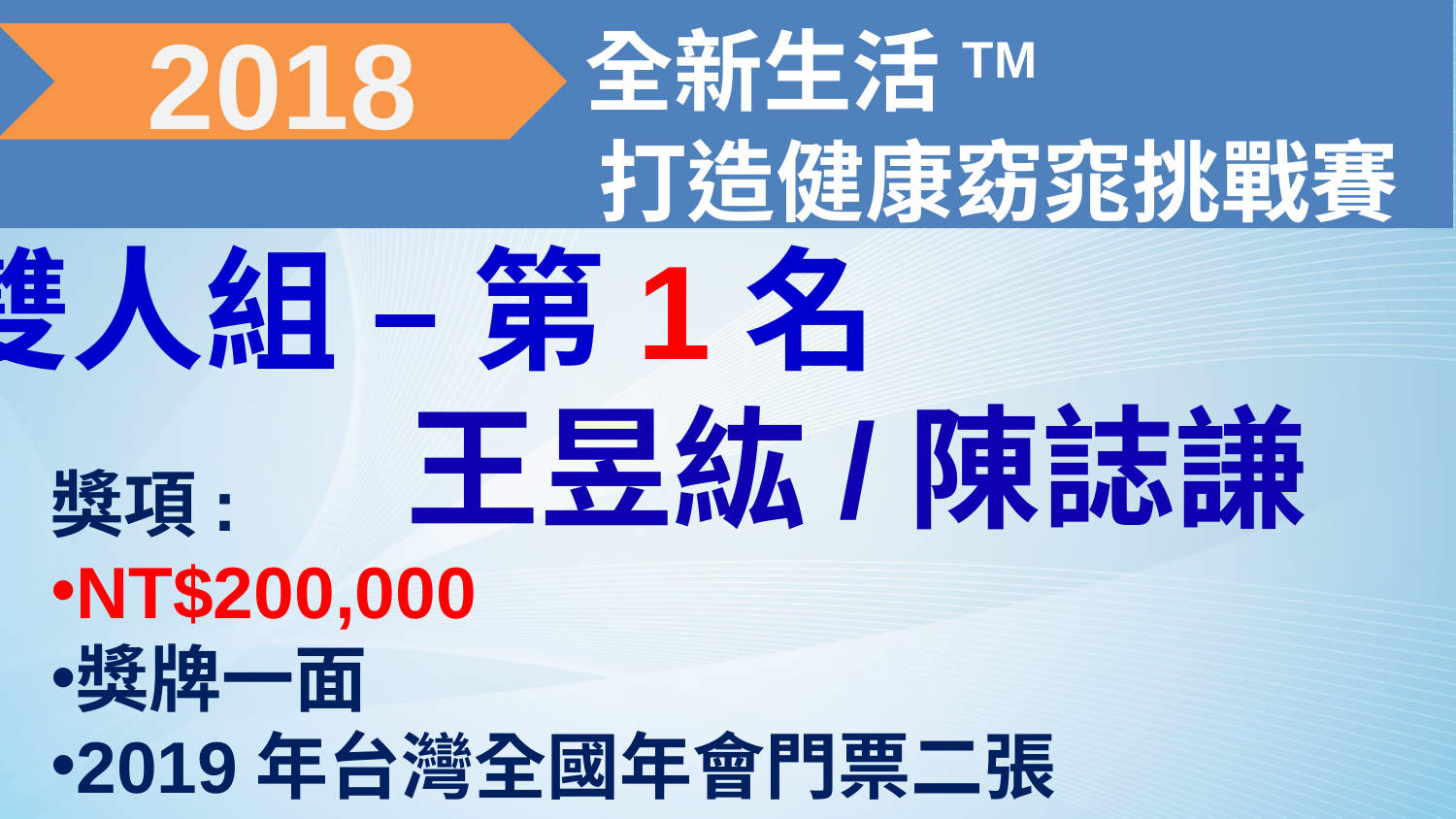

全新生活TM
                          打造健康窈窕挑戰賽
2018
雙人組 – 第1名
王昱紘/陳誌謙
獎項:
NT$200,000
獎牌一面
2019年台灣全國年會門票二張